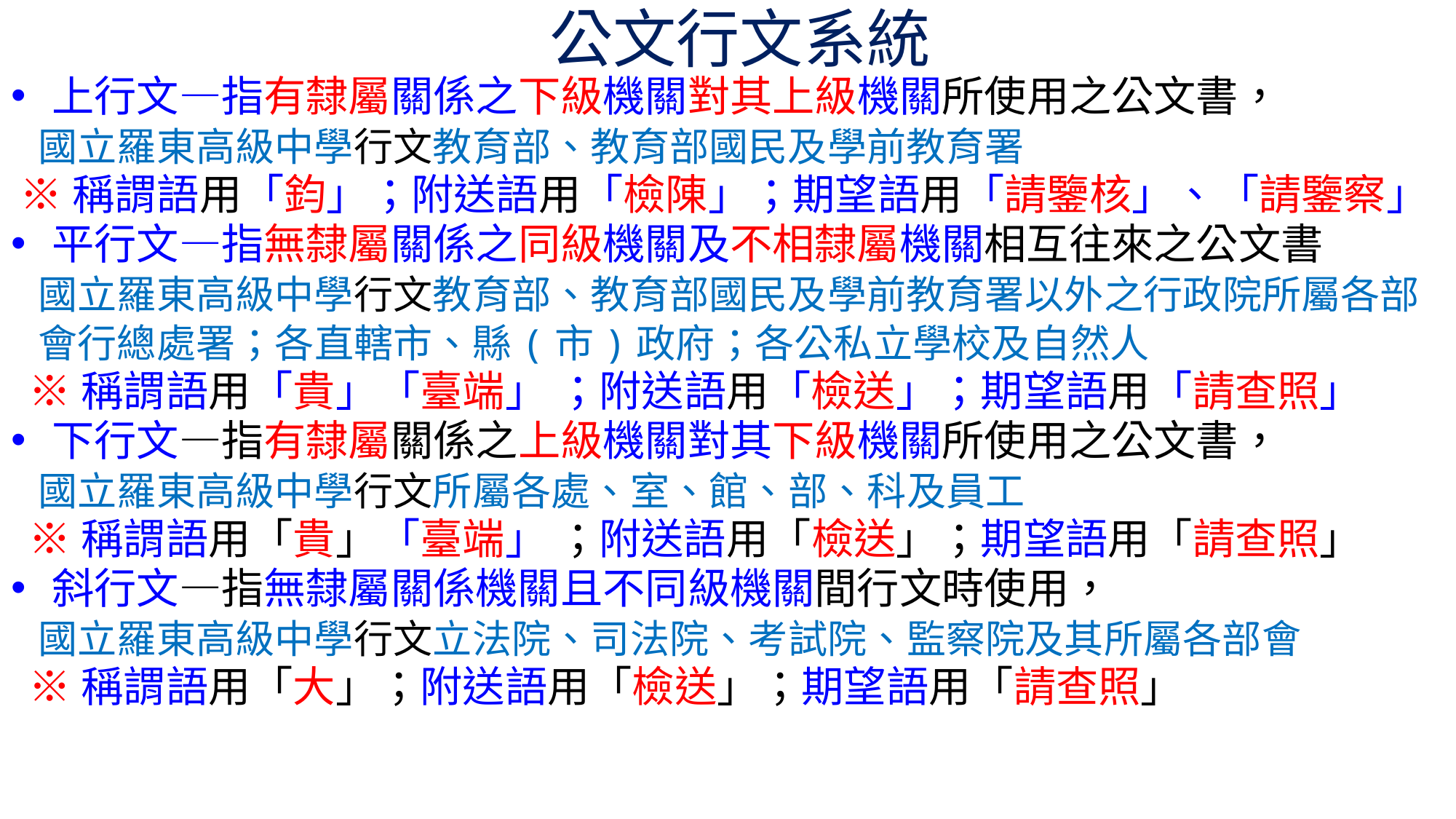

# 公文行文系統
上行文—指有隸屬關係之下級機關對其上級機關所使用之公文書，
  國立羅東高級中學行文教育部、教育部國民及學前教育署
 ※稱謂語用「鈞」；附送語用「檢陳」；期望語用「請鑒核」、「請鑒察」
平行文—指無隸屬關係之同級機關及不相隸屬機關相互往來之公文書
  國立羅東高級中學行文教育部、教育部國民及學前教育署以外之行政院所屬各部
  會行總處署；各直轄市、縣(市)政府；各公私立學校及自然人
  ※稱謂語用「貴」「臺端」 ；附送語用「檢送」；期望語用「請查照」
下行文—指有隸屬關係之上級機關對其下級機關所使用之公文書，
  國立羅東高級中學行文所屬各處、室、館、部、科及員工
  ※稱謂語用「貴」「臺端」 ；附送語用「檢送」；期望語用「請查照」
斜行文—指無隸屬關係機關且不同級機關間行文時使用，
  國立羅東高級中學行文立法院、司法院、考試院、監察院及其所屬各部會
  ※稱謂語用「大」；附送語用「檢送」；期望語用「請查照」